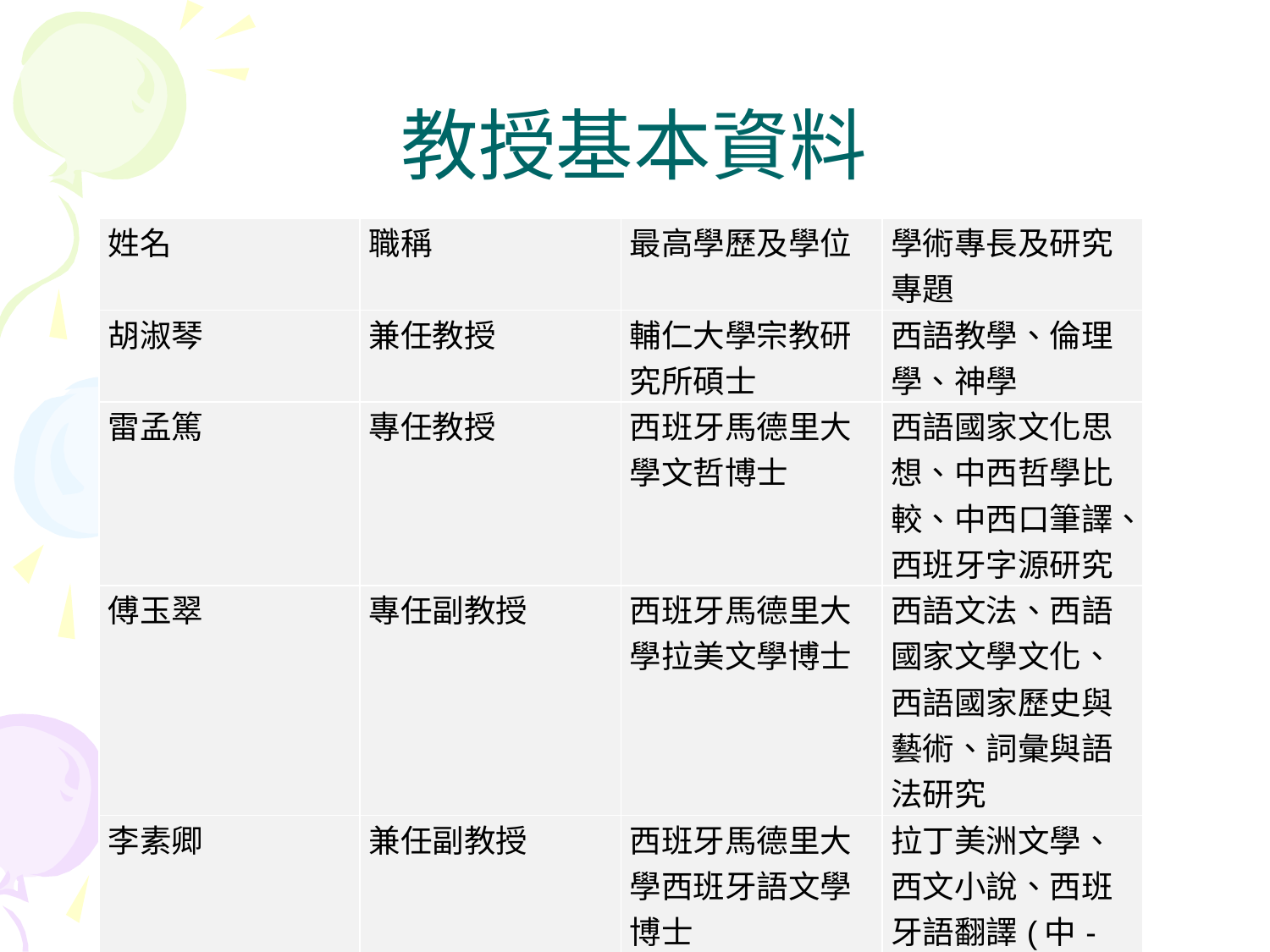

# 教授基本資料
| 姓名 | 職稱 | 最高學歷及學位 | 學術專長及研究專題 |
| --- | --- | --- | --- |
| 胡淑琴 | 兼任教授 | 輔仁大學宗教研究所碩士 | 西語教學、倫理學、神學 |
| 雷孟篤 | 專任教授 | 西班牙馬德里大學文哲博士 | 西語國家文化思想、中西哲學比較、中西口筆譯、西班牙字源研究 |
| 傅玉翠 | 專任副教授 | 西班牙馬德里大學拉美文學博士 | 西語文法、西語國家文學文化、西語國家歷史與藝術、詞彙與語法研究 |
| 李素卿 | 兼任副教授 | 西班牙馬德里大學西班牙語文學博士 | 拉丁美洲文學、西文小說、西班牙語翻譯(中-西)、西班牙語教學 |